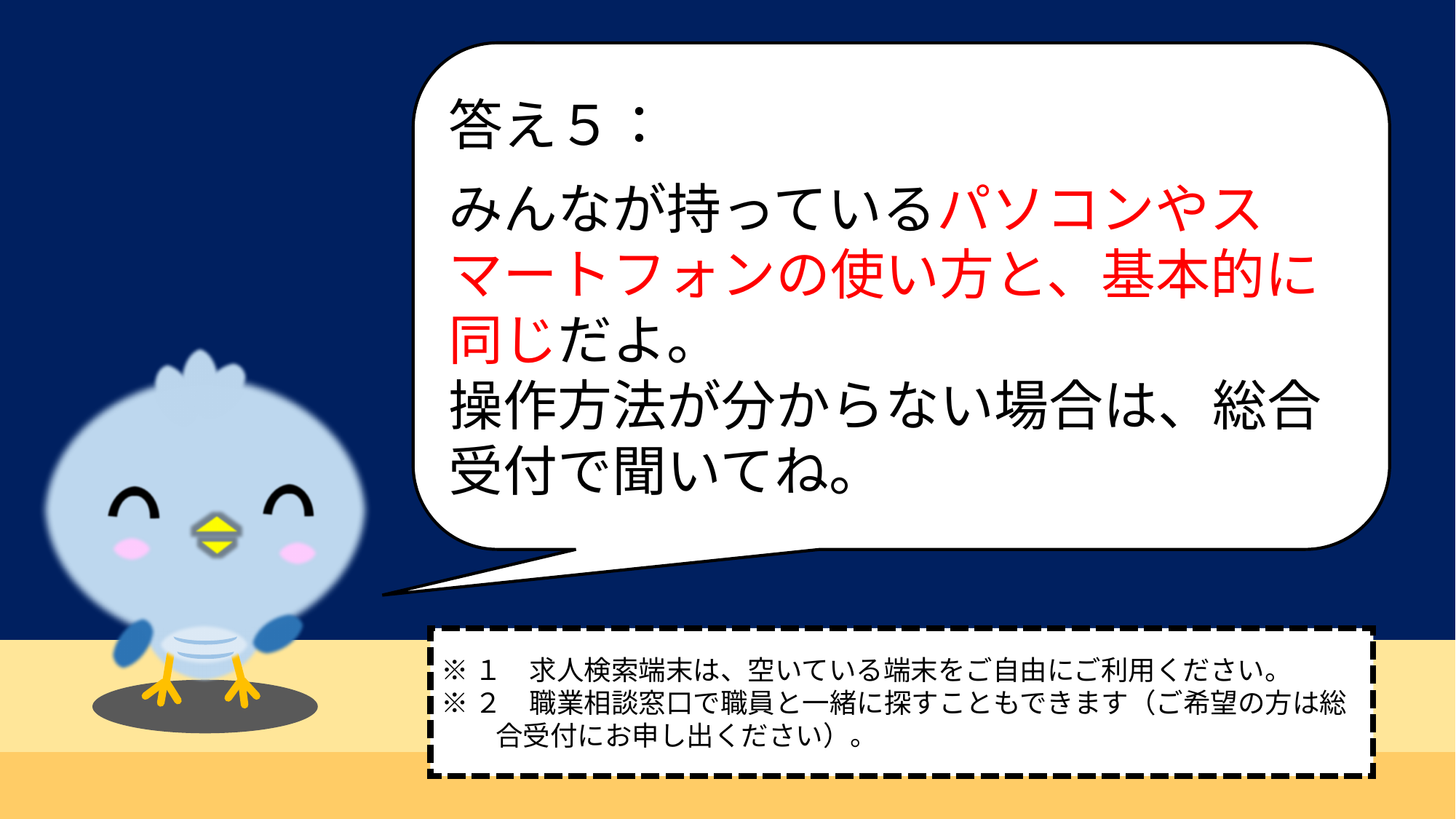

答え５：

みんなが持っているパソコンやスマートフォンの使い方と、基本的に同じだよ。
操作方法が分からない場合は、総合受付で聞いてね。

※１　求人検索端末は、空いている端末をご自由にご利用ください。
※２　職業相談窓口で職員と一緒に探すこともできます（ご希望の方は総
　　合受付にお申し出ください）。